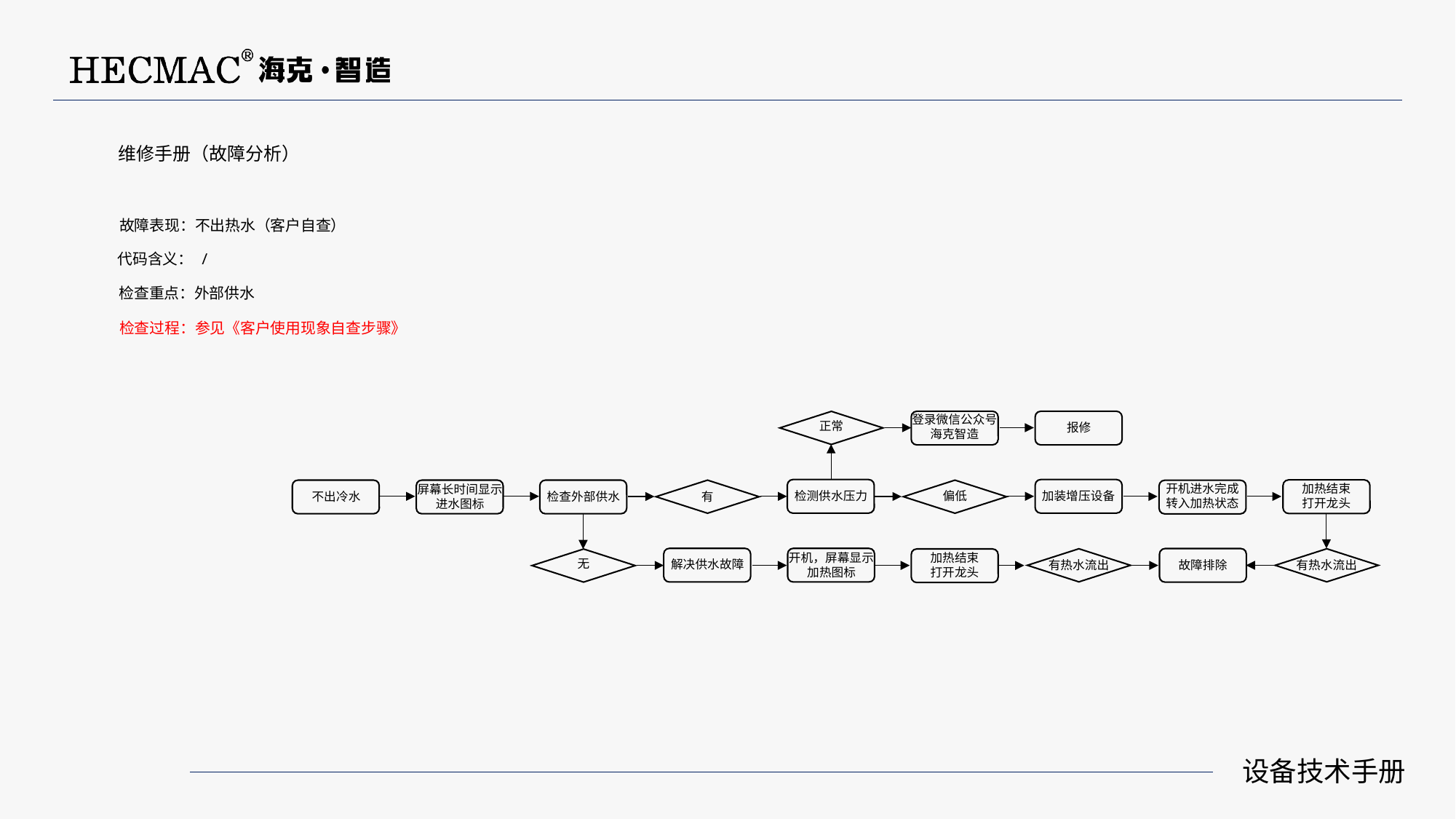

维修手册（故障分析）
故障表现：不出热水（客户自查）
代码含义： /
检查重点：外部供水
检查过程：参见《客户使用现象自查步骤》
登录微信公众号
海克智造

正常
报修
加热结束
打开龙头
开机进水完成
转入加热状态
屏幕长时间显示
进水图标

加装增压设备
偏低
检测供水压力
不出冷水
检查外部供水
有
开机，屏幕显示
加热图标
加热结束
打开龙头

无
解决供水故障
有热水流出
有热水流出
故障排除